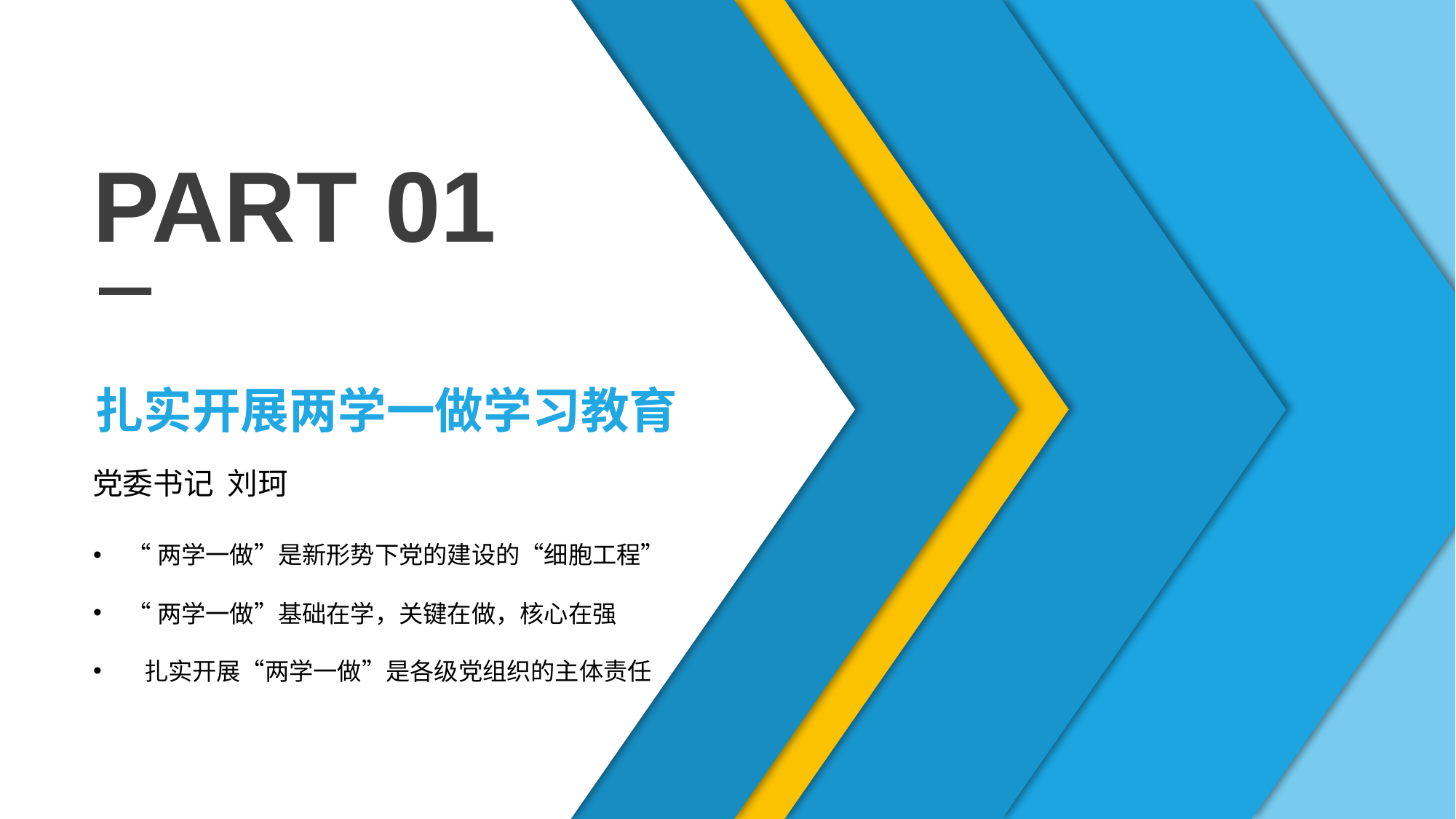

PART 01
扎实开展两学一做学习教育
党委书记  刘珂
“两学一做”是新形势下党的建设的“细胞工程”
“两学一做”基础在学，关键在做，核心在强
  扎实开展“两学一做”是各级党组织的主体责任